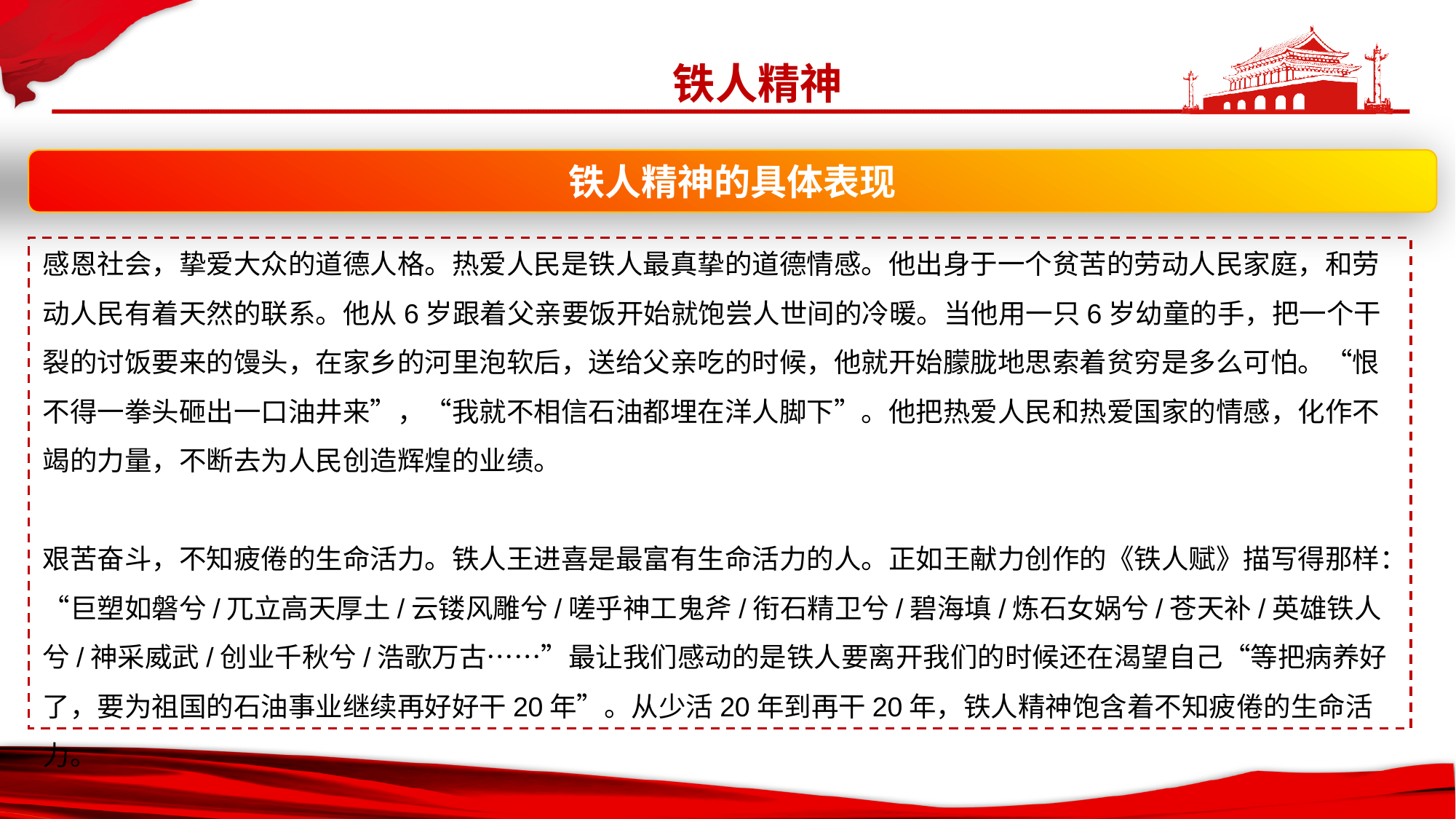

铁人精神
铁人精神的具体表现
感恩社会，挚爱大众的道德人格。热爱人民是铁人最真挚的道德情感。他出身于一个贫苦的劳动人民家庭，和劳动人民有着天然的联系。他从6岁跟着父亲要饭开始就饱尝人世间的冷暖。当他用一只6岁幼童的手，把一个干裂的讨饭要来的馒头，在家乡的河里泡软后，送给父亲吃的时候，他就开始朦胧地思索着贫穷是多么可怕。“恨不得一拳头砸出一口油井来”，“我就不相信石油都埋在洋人脚下”。他把热爱人民和热爱国家的情感，化作不竭的力量，不断去为人民创造辉煌的业绩。

艰苦奋斗，不知疲倦的生命活力。铁人王进喜是最富有生命活力的人。正如王献力创作的《铁人赋》描写得那样：“巨塑如磐兮/兀立高天厚土/云镂风雕兮/嗟乎神工鬼斧/衔石精卫兮/碧海填/炼石女娲兮/苍天补/英雄铁人兮/神采威武/创业千秋兮/浩歌万古……”最让我们感动的是铁人要离开我们的时候还在渴望自己“等把病养好了，要为祖国的石油事业继续再好好干20年”。从少活20年到再干20年，铁人精神饱含着不知疲倦的生命活力。